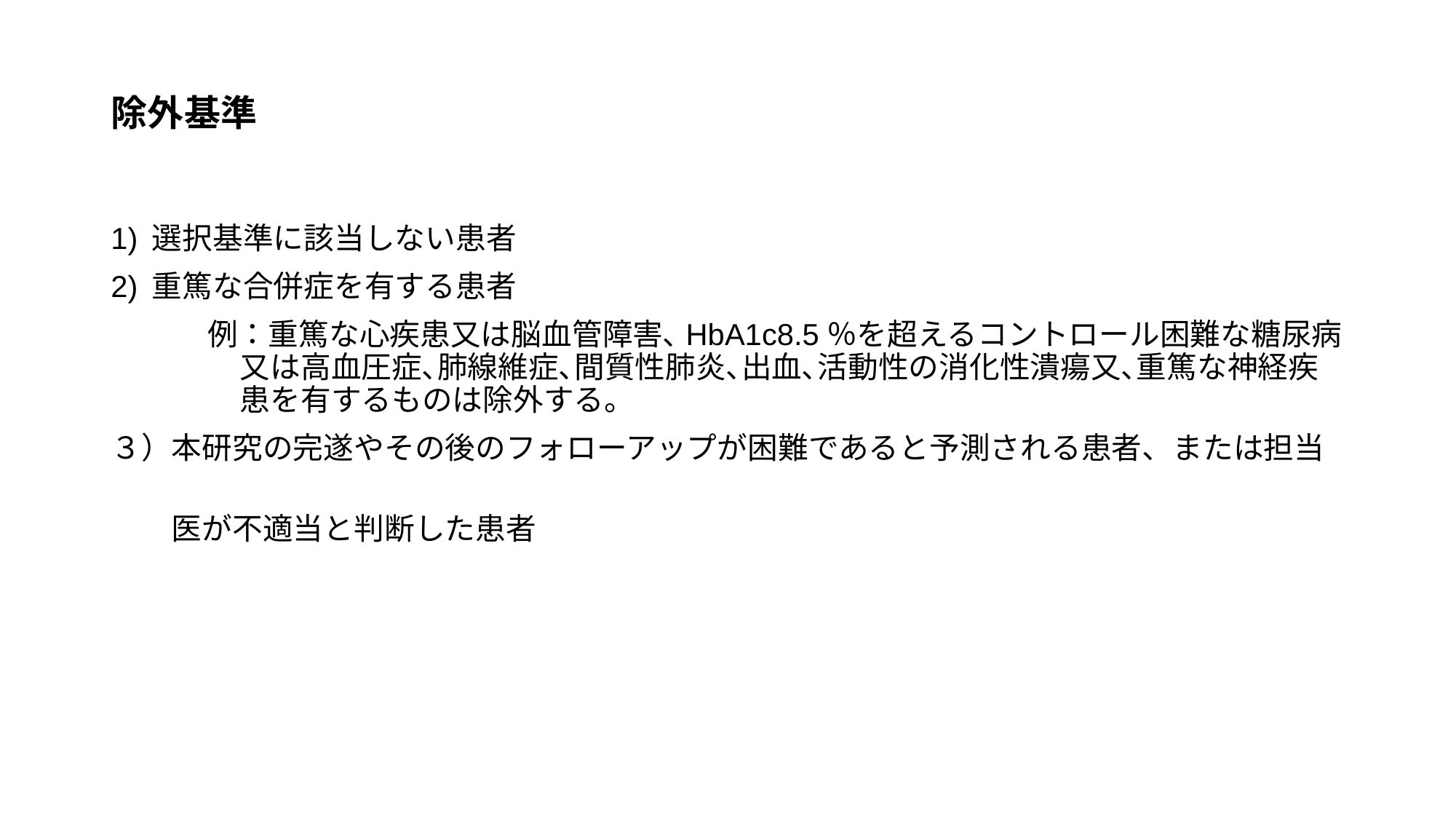

# 除外基準
選択基準に該当しない患者
重篤な合併症を有する患者
例：重篤な心疾患又は脳血管障害､HbA1c8.5％を超えるコントロール困難な糖尿病又は高血圧症､肺線維症､間質性肺炎､出血､活動性の消化性潰瘍又､重篤な神経疾患を有するものは除外する。
３）本研究の完遂やその後のフォローアップが困難であると予測される患者、または担当
　　医が不適当と判断した患者